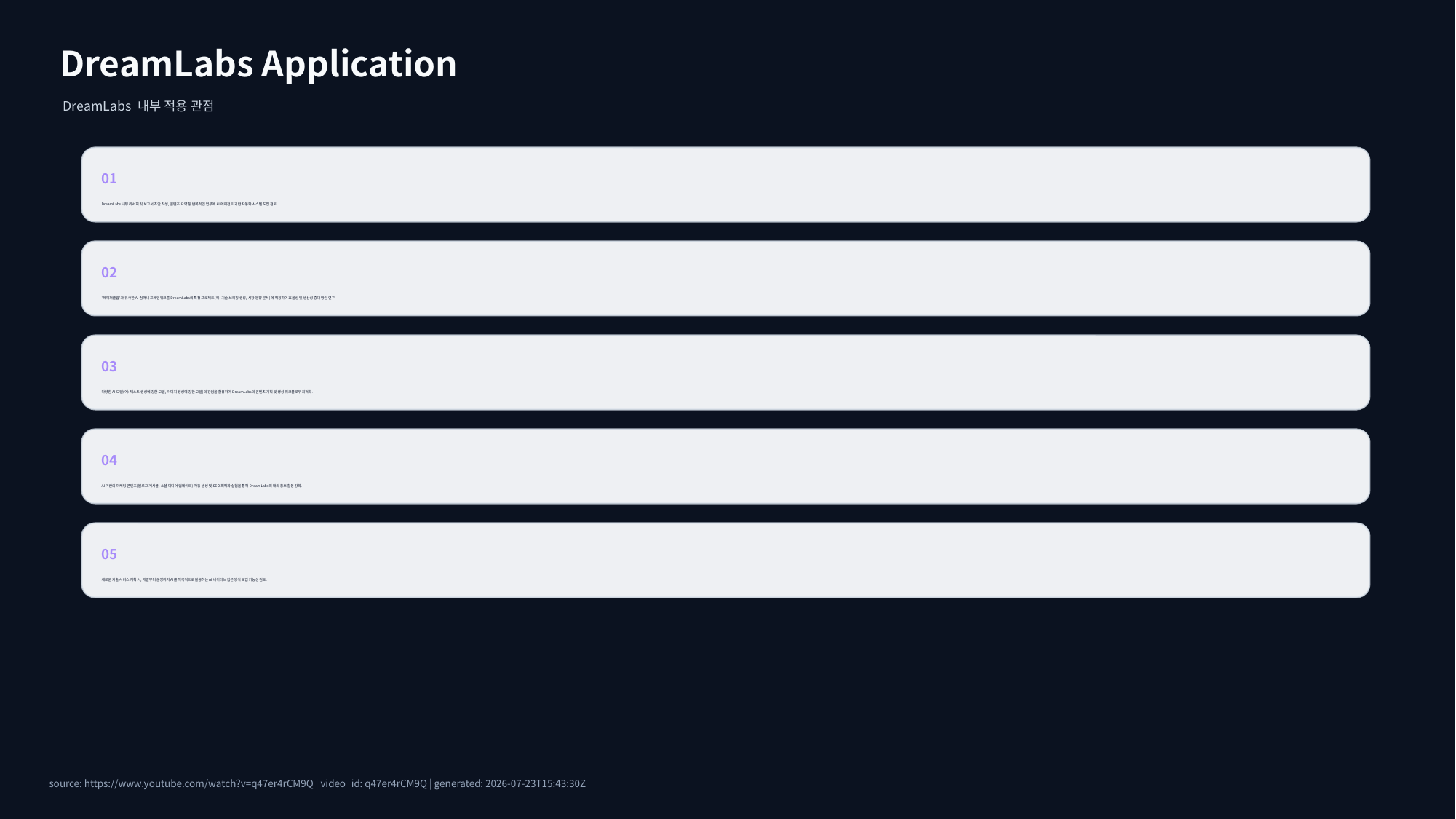

DreamLabs Application
DreamLabs 내부 적용 관점

01
DreamLabs 내부 리서치 및 보고서 초안 작성, 콘텐츠 요약 등 반복적인 업무에 AI 에이전트 기반 자동화 시스템 도입 검토.

02
'페이퍼클립'과 유사한 AI 컴퍼니 프레임워크를 DreamLabs의 특정 프로젝트(예: 기술 브리핑 생성, 시장 동향 분석)에 적용하여 효율성 및 생산성 증대 방안 연구.

03
다양한 AI 모델(예: 텍스트 생성에 강한 모델, 이미지 생성에 강한 모델)의 강점을 활용하여 DreamLabs의 콘텐츠 기획 및 생성 워크플로우 최적화.

04
AI 기반의 마케팅 콘텐츠(블로그 게시물, 소셜 미디어 업데이트) 자동 생성 및 SEO 최적화 실험을 통해 DreamLabs의 대외 홍보 활동 강화.

05
새로운 기술 서비스 기획 시, 개발부터 운영까지 AI를 적극적으로 활용하는 AI 네이티브 접근 방식 도입 가능성 검토.
source: https://www.youtube.com/watch?v=q47er4rCM9Q | video_id: q47er4rCM9Q | generated: 2026-07-23T15:43:30Z